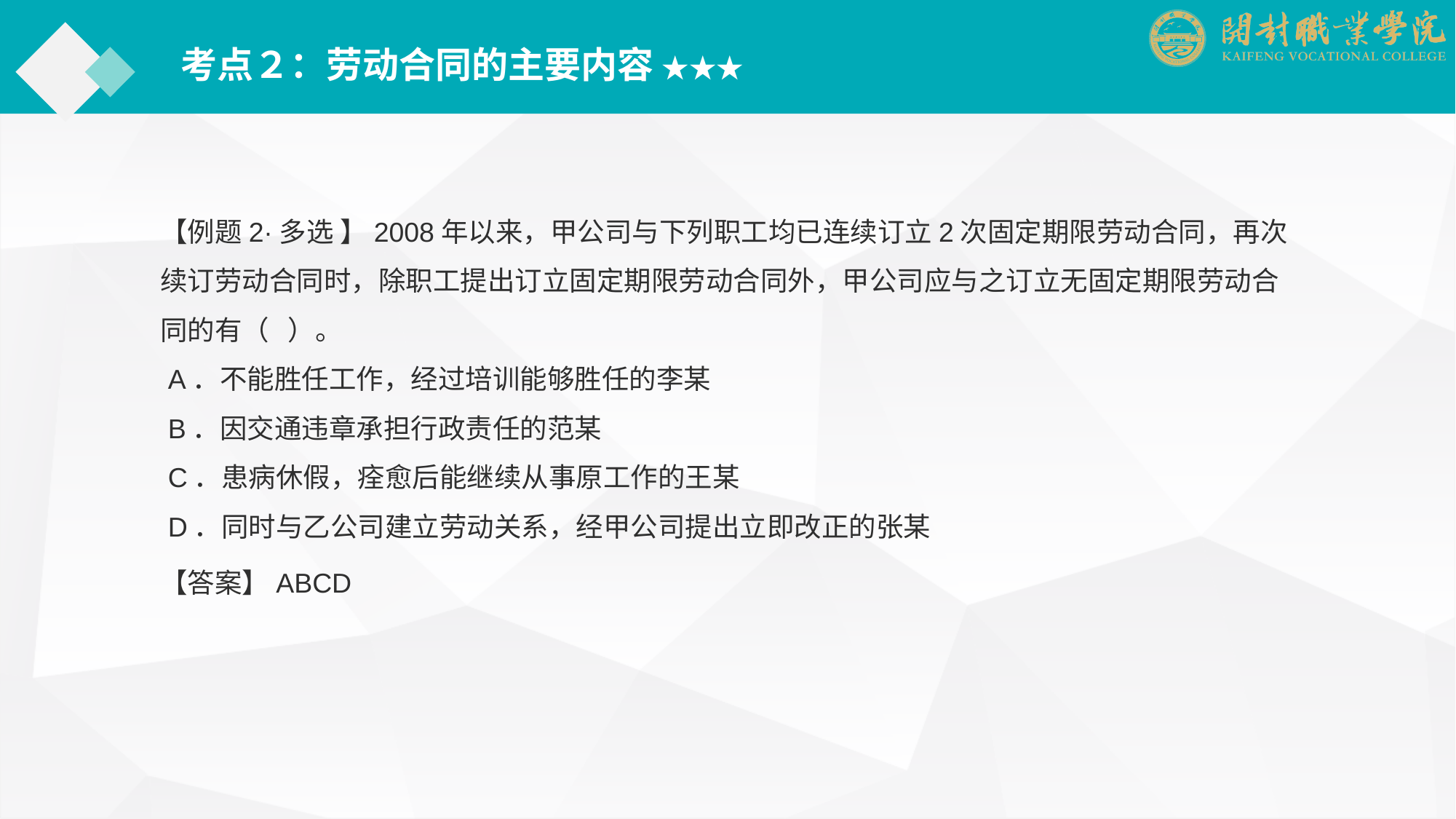

考点２：劳动合同的主要内容 ★★★
【例题2·多选 】2008年以来，甲公司与下列职工均已连续订立2次固定期限劳动合同，再次续订劳动合同时，除职工提出订立固定期限劳动合同外，甲公司应与之订立无固定期限劳动合同的有（   ）。
 A．不能胜任工作，经过培训能够胜任的李某
 B．因交通违章承担行政责任的范某
 C．患病休假，痊愈后能继续从事原工作的王某
 D．同时与乙公司建立劳动关系，经甲公司提出立即改正的张某
【答案】ABCD